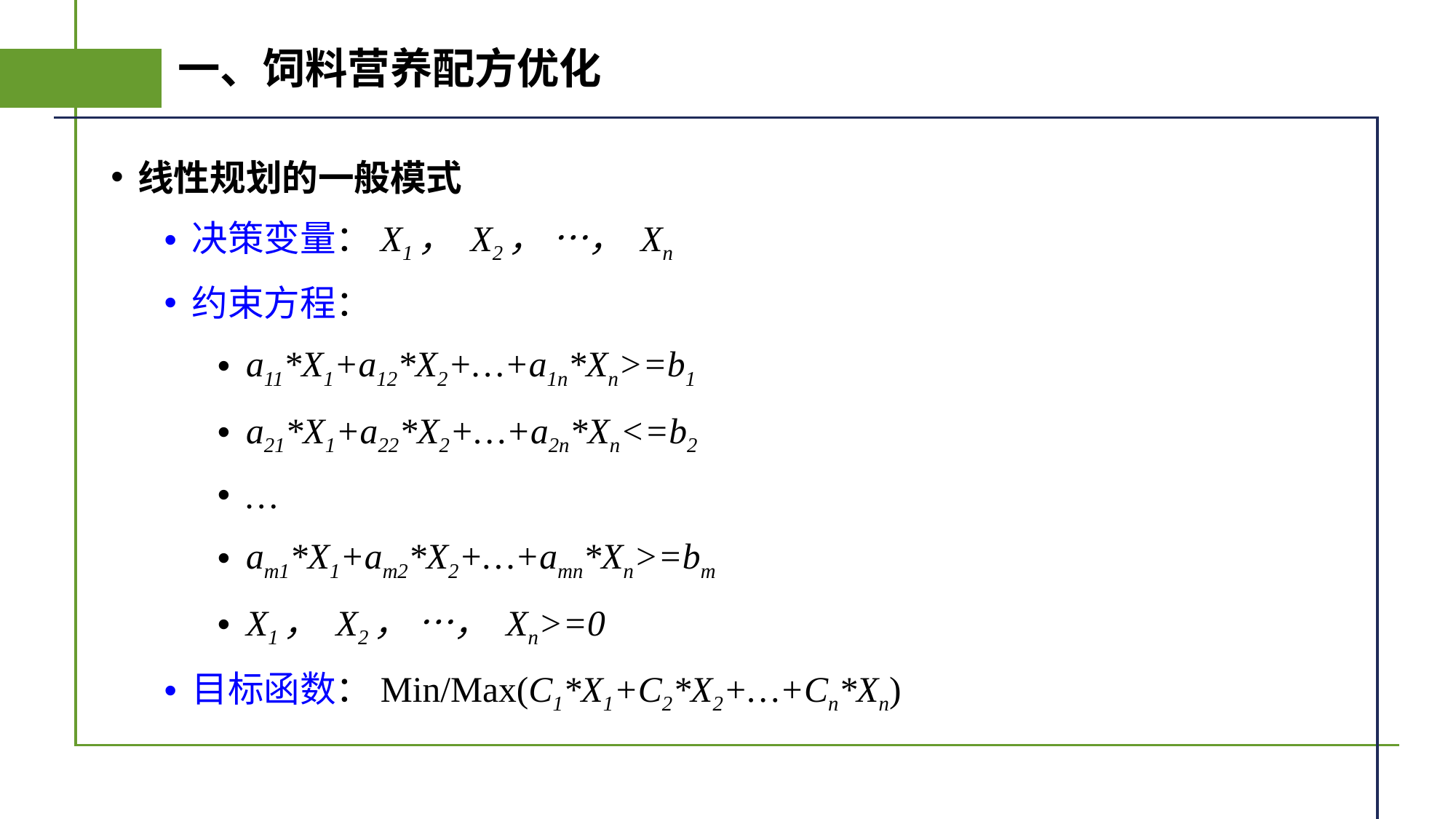

# 一、饲料营养配方优化
线性规划的一般模式
决策变量：X1， X2， …， Xn
约束方程：
a11*X1+a12*X2+…+a1n*Xn>=b1
a21*X1+a22*X2+…+a2n*Xn<=b2
…
am1*X1+am2*X2+…+amn*Xn>=bm
X1， X2， …， Xn>=0
目标函数：Min/Max(C1*X1+C2*X2+…+Cn*Xn)